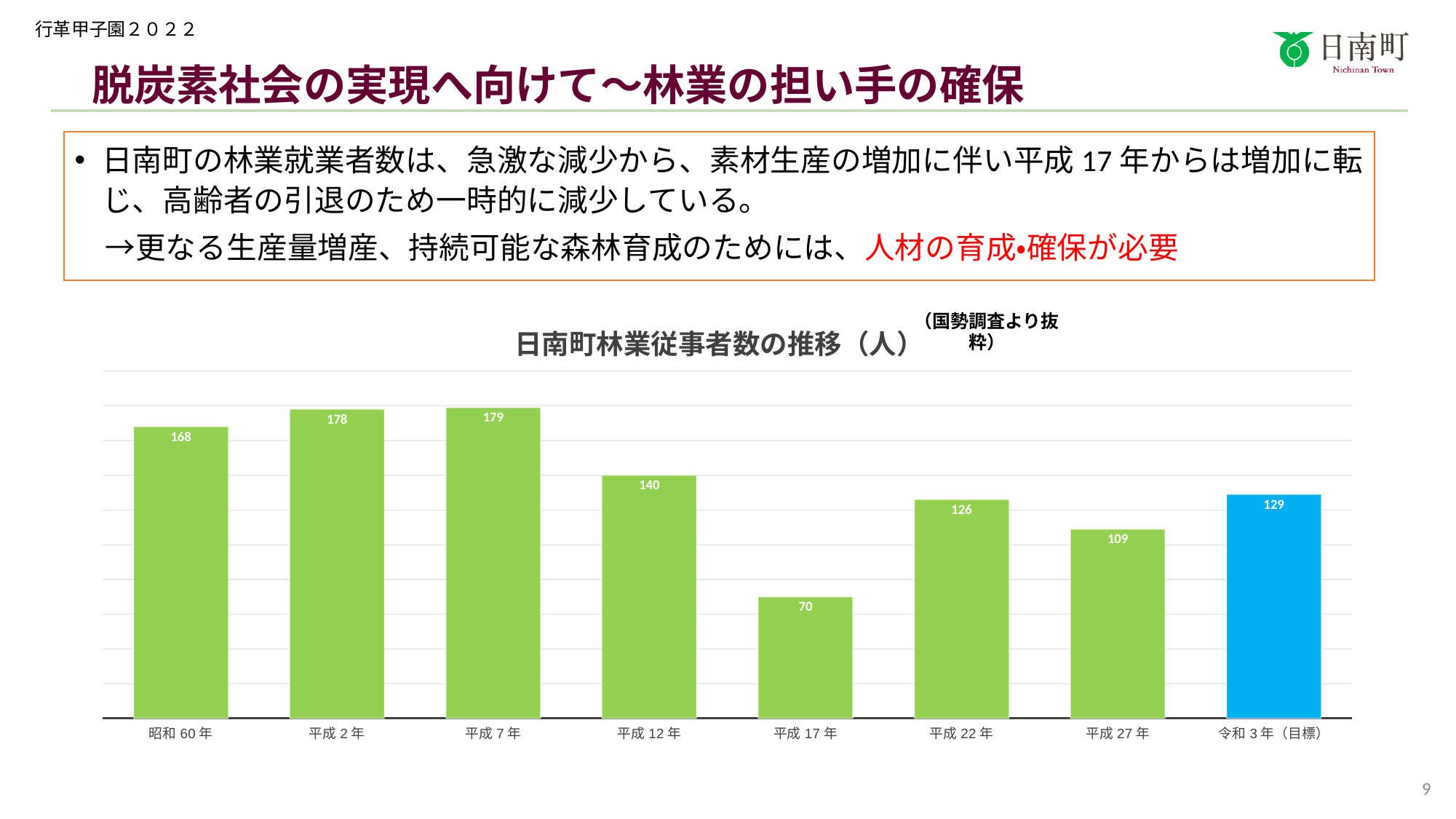

# 脱炭素社会の実現へ向けて～林業の担い手の確保
日南町の林業就業者数は、急激な減少から、素材生産の増加に伴い平成17年からは増加に転じ、高齢者の引退のため一時的に減少している。
　→更なる生産量増産、持続可能な森林育成のためには、人材の育成・確保が必要

### Chart: 日南町林業従事者数の推移（人）

| Category |  |
|---|---|
| 昭和60年 | 168.0 |
| 平成2年 | 178.0 |
| 平成7年 | 179.0 |
| 平成12年 | 140.0 |
| 平成17年 | 70.0 |
| 平成22年 | 126.0 |
| 平成27年 | 109.0 |
| 令和3年（目標） | 129.0 |
（国勢調査より抜粋）
9